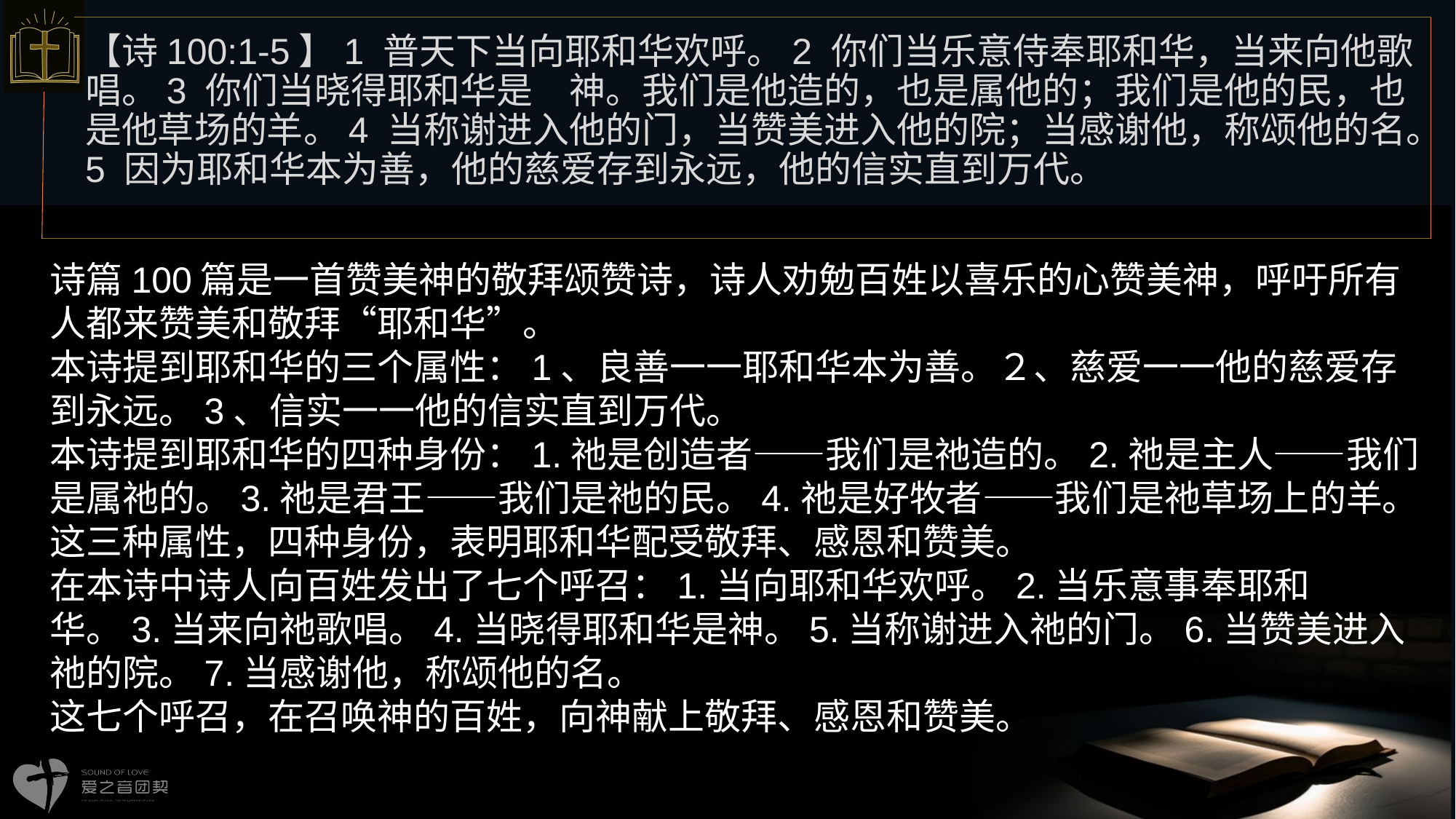

【诗100:1-5】1 普天下当向耶和华欢呼。2 你们当乐意侍奉耶和华，当来向他歌唱。3 你们当晓得耶和华是　神。我们是他造的，也是属他的；我们是他的民，也是他草场的羊。4 当称谢进入他的门，当赞美进入他的院；当感谢他，称颂他的名。5 因为耶和华本为善，他的慈爱存到永远，他的信实直到万代。
# 诗篇100篇是一首赞美神的敬拜颂赞诗，诗人劝勉百姓以喜乐的心赞美神，呼吁所有人都来赞美和敬拜“耶和华”。 本诗提到耶和华的三个属性：1、良善一一耶和华本为善。２、慈爱一一他的慈爱存到永远。3、信实一一他的信实直到万代。 本诗提到耶和华的四种身份：1.祂是创造者——我们是祂造的。2.祂是主人——我们是属祂的。3.祂是君王——我们是祂的民。4.祂是好牧者——我们是祂草场上的羊。 这三种属性，四种身份，表明耶和华配受敬拜、感恩和赞美。 在本诗中诗人向百姓发出了七个呼召：1.当向耶和华欢呼。2.当乐意事奉耶和华。3.当来向祂歌唱。4.当晓得耶和华是神。5.当称谢进入祂的门。6.当赞美进入祂的院。7.当感谢他，称颂他的名。 这七个呼召，在召唤神的百姓，向神献上敬拜、感恩和赞美。